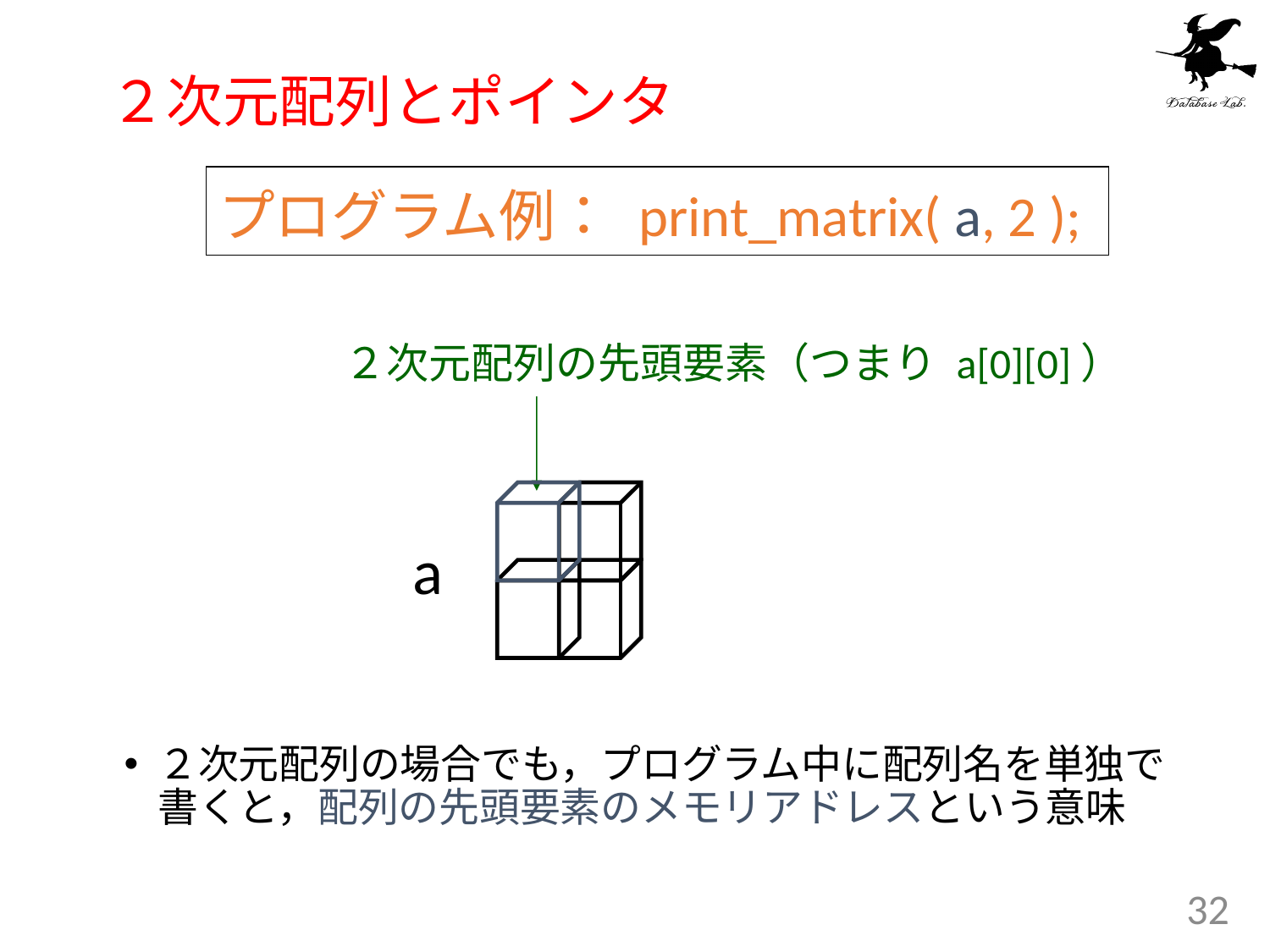

# ２次元配列とポインタ
プログラム例： print_matrix( a, 2 );
２次元配列の先頭要素（つまり a[0][0]）

a

２次元配列の場合でも，プログラム中に配列名を単独で書くと，配列の先頭要素のメモリアドレスという意味
32